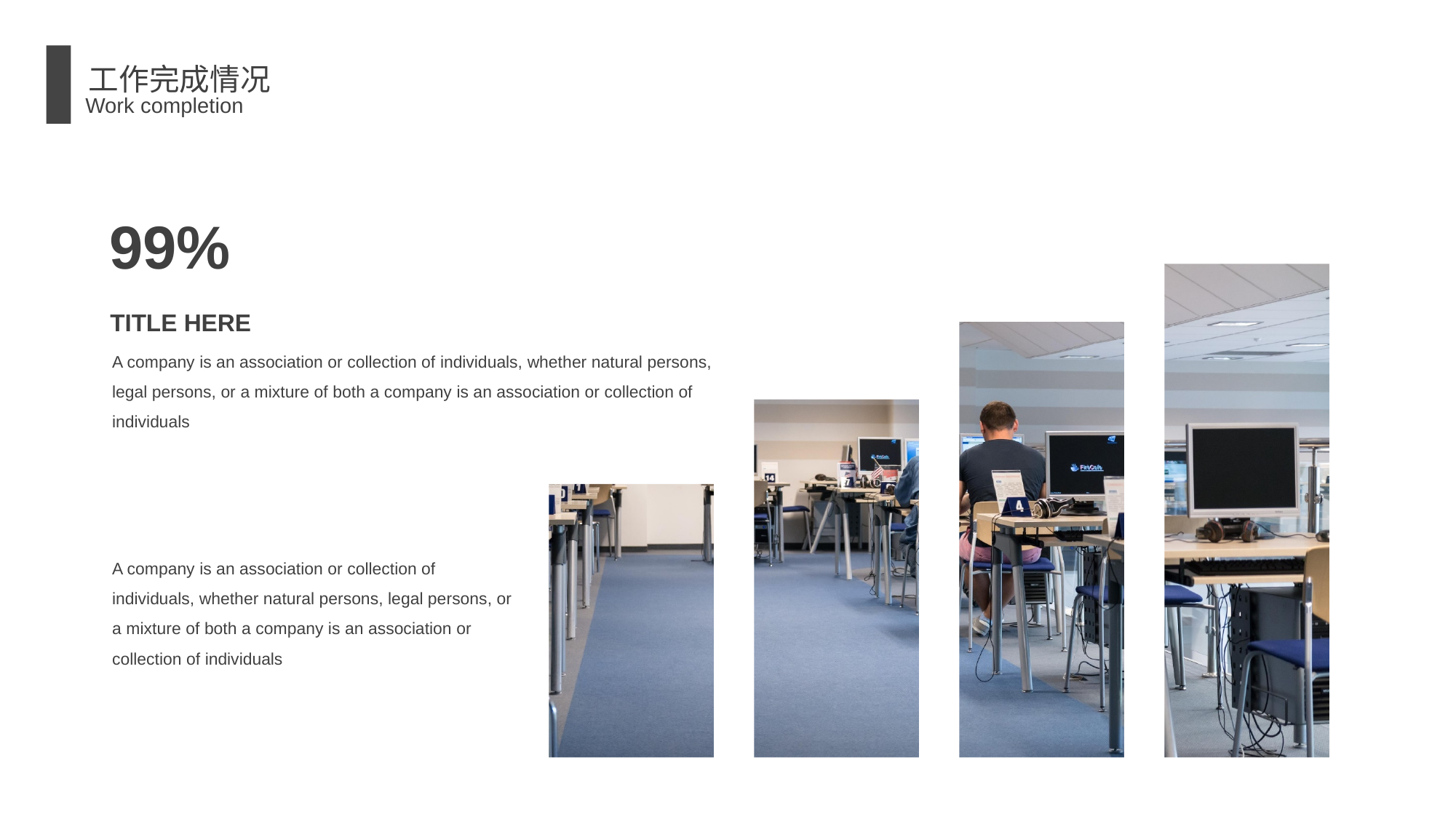

工作完成情况

Work completion
99%

TITLE HERE
A company is an association or collection of individuals, whether natural persons, legal persons, or a mixture of both a company is an association or collection of individuals
A company is an association or collection of individuals, whether natural persons, legal persons, or a mixture of both a company is an association or collection of individuals